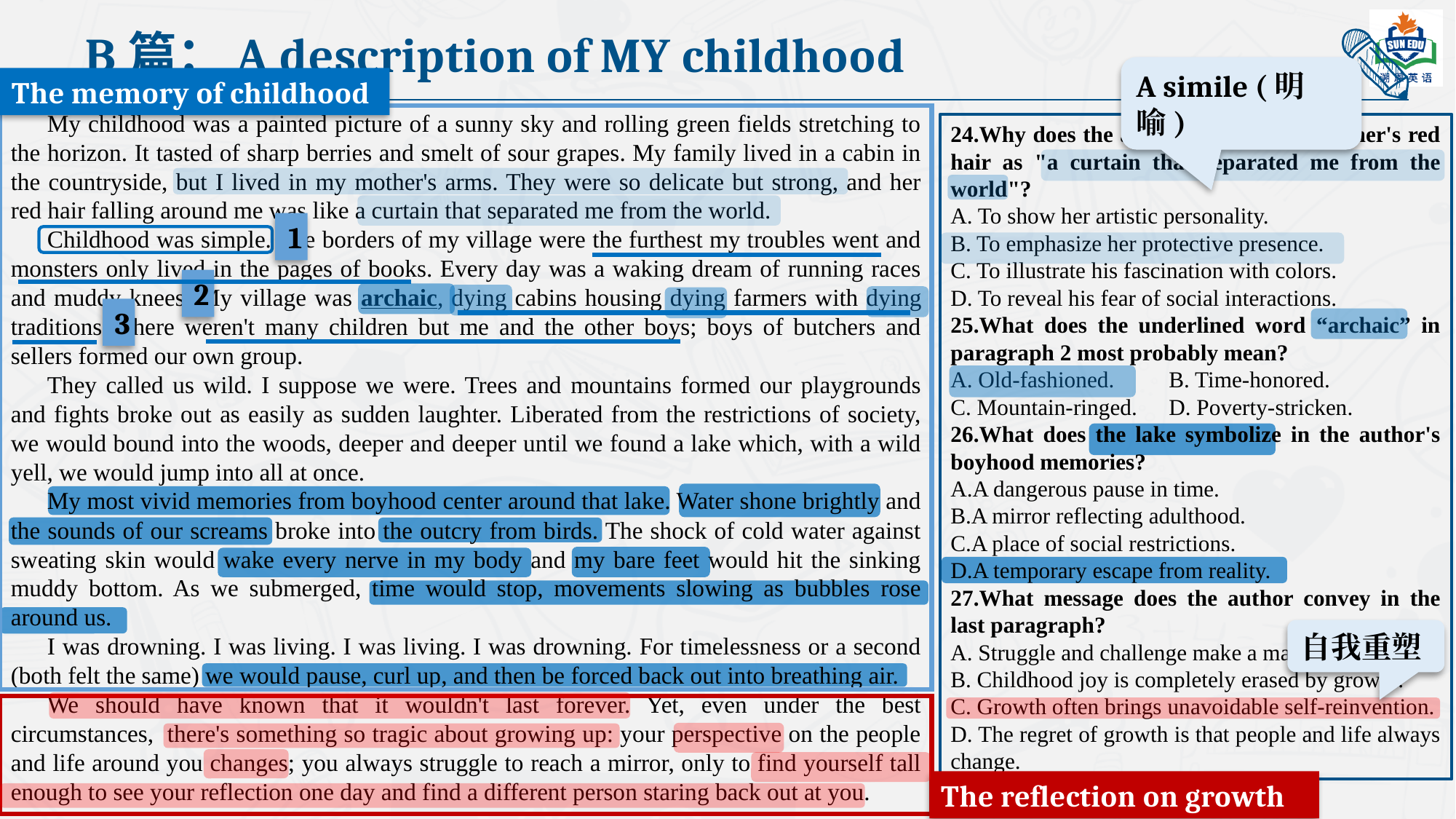

B篇：A description of MY childhood
A simile (明喻)
The memory of childhood
My childhood was a painted picture of a sunny sky and rolling green fields stretching to the horizon. It tasted of sharp berries and smelt of sour grapes. My family lived in a cabin in the countryside, but I lived in my mother's arms. They were so delicate but strong, and her red hair falling around me was like a curtain that separated me from the world.
Childhood was simple. The borders of my village were the furthest my troubles went and monsters only lived in the pages of books. Every day was a waking dream of running races and muddy knees. My village was archaic, dying cabins housing dying farmers with dying traditions. There weren't many children but me and the other boys; boys of butchers and sellers formed our own group.
They called us wild. I suppose we were. Trees and mountains formed our playgrounds and fights broke out as easily as sudden laughter. Liberated from the restrictions of society, we would bound into the woods, deeper and deeper until we found a lake which, with a wild yell, we would jump into all at once.
My most vivid memories from boyhood center around that lake. Water shone brightly and the sounds of our screams broke into the outcry from birds. The shock of cold water against sweating skin would wake every nerve in my body and my bare feet would hit the sinking muddy bottom. As we submerged, time would stop, movements slowing as bubbles rose around us.
I was drowning. I was living. I was living. I was drowning. For timelessness or a second (both felt the same) we would pause, curl up, and then be forced back out into breathing air.
We should have known that it wouldn't last forever. Yet, even under the best circumstances,  there's something so tragic about growing up: your perspective on the people and life around you changes; you always struggle to reach a mirror, only to find yourself tall enough to see your reflection one day and find a different person staring back out at you.

24.Why does the author describe his mother's red hair as "a curtain that separated me from the world"?
A. To show her artistic personality.
B. To emphasize her protective presence.
C. To illustrate his fascination with colors.
D. To reveal his fear of social interactions.
25.What does the underlined word “archaic” in paragraph 2 most probably mean?
A. Old-fashioned. 	B. Time-honored.
C. Mountain-ringed. 	D. Poverty-stricken.
26.What does the lake symbolize in the author's boyhood memories?
A.A dangerous pause in time.
B.A mirror reflecting adulthood.
C.A place of social restrictions.
D.A temporary escape from reality.
27.What message does the author convey in the last paragraph?
A. Struggle and challenge make a man grow up.
B. Childhood joy is completely erased by growth.
C. Growth often brings unavoidable self-reinvention.
D. The regret of growth is that people and life always change.

1

2

3

自我重塑

The reflection on growth